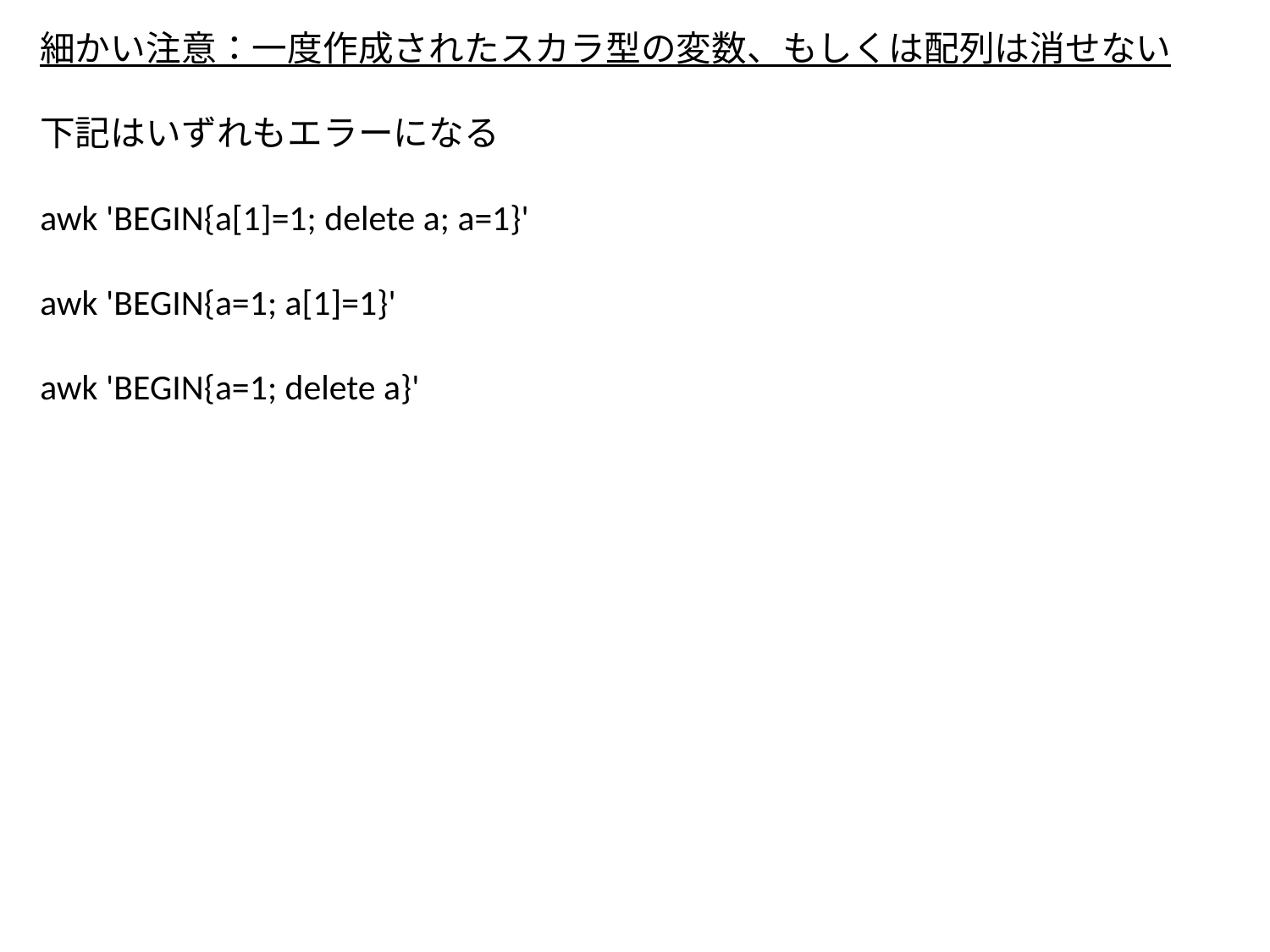

細かい注意：一度作成されたスカラ型の変数、もしくは配列は消せない

下記はいずれもエラーになる

awk 'BEGIN{a[1]=1; delete a; a=1}'

awk 'BEGIN{a=1; a[1]=1}'

awk 'BEGIN{a=1; delete a}'